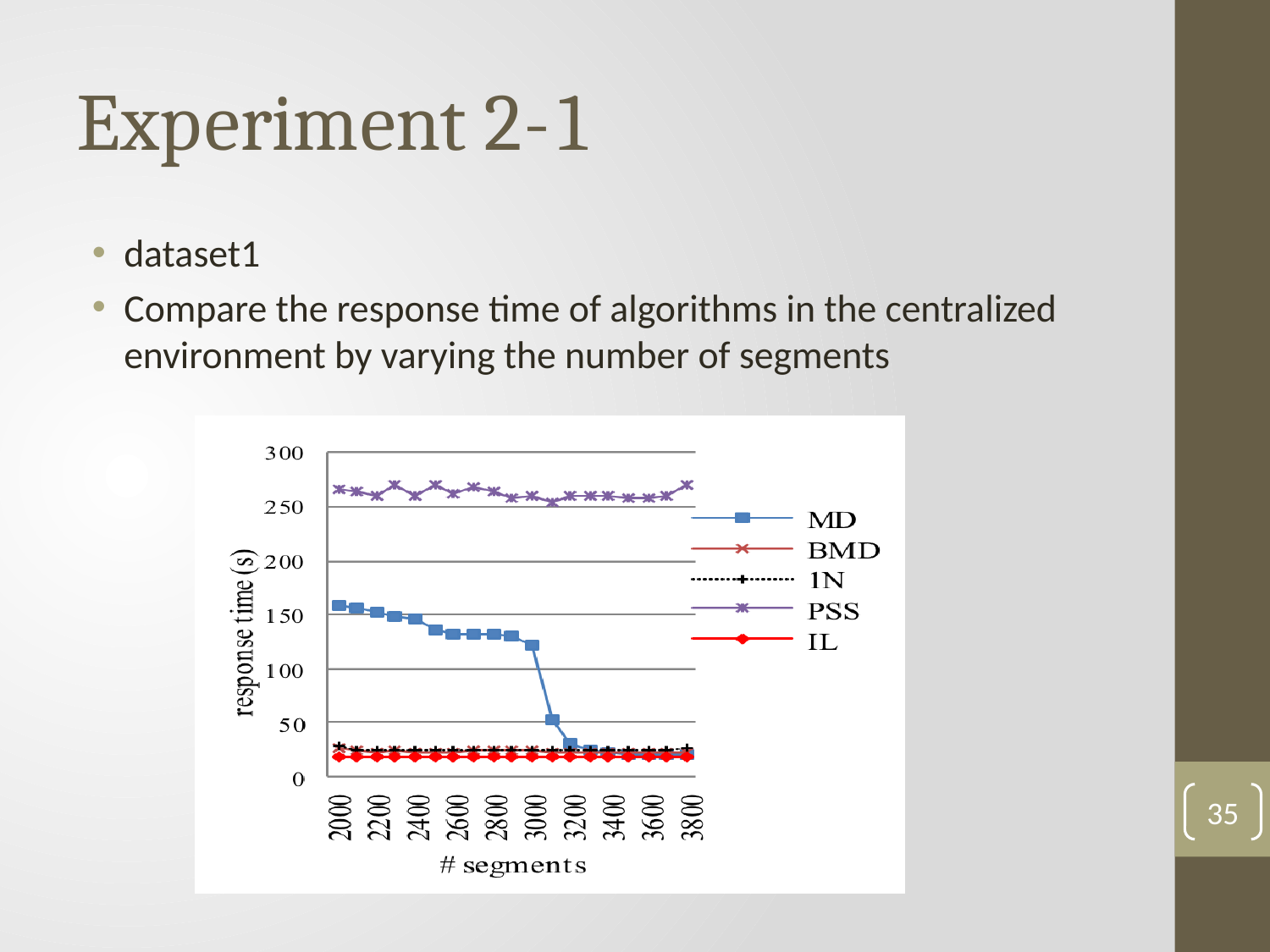

# Experiment 2-1
dataset1
Compare the response time of algorithms in the centralized environment by varying the number of segments

### Chart

| Category | maximum | 1-norm | 暴力法 | inverted_index | b_maximum |
|---|---|---|---|---|---|
| 2000.0 | 158079.0 | 28254.0 | 240464.0 | 18870.0 | 26955.0 |
| 2050.0 | 156142.0 | 26047.0 | 240464.0 | 18870.0 | 25638.0 |
| 2100.0 | 155986.0 | 25357.0 | 240464.0 | 18870.0 | 23665.0 |
| 2150.0 | 154224.0 | 25359.0 | 240464.0 | 18870.0 | 23571.0 |
| 2200.0 | 152410.0 | 25391.0 | 240464.0 | 18870.0 | 23118.0 |
| 2250.0 | 151023.0 | 25367.0 | 240464.0 | 18870.0 | 23311.0 |
| 2300.0 | 149225.0 | 25061.0 | 240464.0 | 18870.0 | 24051.0 |
| 2350.0 | 147341.0 | 25198.0 | 240464.0 | 18870.0 | 23137.0 |
| 2400.0 | 145763.0 | 24680.0 | 240464.0 | 18870.0 | 23259.0 |
| 2450.0 | 139982.0 | 24834.0 | 240464.0 | 18870.0 | 23500.0 |
| 2500.0 | 136903.0 | 24734.0 | 240464.0 | 18870.0 | 23394.0 |
| 2550.0 | 134924.0 | 24840.0 | 240464.0 | 18870.0 | 23592.0 |
| 2600.0 | 133174.0 | 25073.0 | 240464.0 | 18870.0 | 22975.0 |
| 2650.0 | 133022.0 | 25203.0 | 240464.0 | 18870.0 | 24119.0 |
| 2700.0 | 132167.0 | 24970.0 | 240464.0 | 18870.0 | 24031.0 |
| 2750.0 | 130899.0 | 25326.0 | 240464.0 | 18870.0 | 24428.0 |
| 2800.0 | 131698.0 | 25138.0 | 240464.0 | 18870.0 | 24196.0 |
| 2850.0 | 130226.0 | 24895.0 | 240464.0 | 18870.0 | 23954.0 |
| 2900.0 | 129780.0 | 24962.0 | 240464.0 | 18870.0 | 24150.0 |
| 2950.0 | 129302.0 | 24709.0 | 240464.0 | 18870.0 | 23625.0 |
| 3000.0 | 122366.0 | 24926.0 | 240464.0 | 18870.0 | 23529.0 |
| 3050.0 | 78741.0 | 24827.0 | 240464.0 | 18870.0 | 23666.0 |
| 3100.0 | 52679.0 | 24441.0 | 240464.0 | 18870.0 | 23381.0 |
| 3150.0 | 37566.0 | 24756.0 | 240464.0 | 18870.0 | 23280.0 |
| 3200.0 | 30336.0 | 24720.0 | 240464.0 | 18870.0 | 23093.0 |
| 3250.0 | 27623.0 | 24523.0 | 240464.0 | 18870.0 | 22950.0 |
| 3300.0 | 24649.0 | 24762.0 | 240464.0 | 18870.0 | 23373.0 |
| 3350.0 | 22449.0 | 24605.0 | 240464.0 | 18870.0 | 22921.0 |
| 3400.0 | 22009.0 | 24852.0 | 240464.0 | 18870.0 | 22734.0 |
| 3450.0 | 21329.0 | 24859.0 | 240464.0 | 18870.0 | 22888.0 |
| 3500.0 | 21107.0 | 24920.0 | 240464.0 | 18870.0 | 22594.0 |
| 3550.0 | 20808.0 | 24920.0 | 240464.0 | 18870.0 | 22313.0 |
| 3600.0 | 20861.0 | 25267.0 | 240464.0 | 18870.0 | 22176.0 |
| 3650.0 | 21107.0 | 25201.0 | 240464.0 | 18870.0 | 22196.0 |
| 3700.0 | 20843.0 | 25453.0 | 240464.0 | 18870.0 | 22032.0 |
| 3750.0 | 20958.0 | 25605.0 | 240464.0 | 18870.0 | 22289.0 |
| 3800.0 | 20955.0 | 25800.0 | 240464.0 | 18870.0 | 21772.0 |
| 3850.0 | 21098.0 | 25905.0 | 240464.0 | 18870.0 | 21704.0 |
| 3900.0 | 21198.0 | 26213.0 | 240464.0 | 18870.0 | 21631.0 |
| 3950.0 | 21277.0 | 26494.0 | 240464.0 | 18870.0 | 25321.0 |
| 4000.0 | 21284.0 | 26476.0 | 240464.0 | 18870.0 | 24891.0 |
| 4050.0 | 21477.0 | 26443.0 | 240464.0 | 18870.0 | 24392.0 |
| 4100.0 | 21554.0 | 26513.0 | 240464.0 | 18870.0 | 24334.0 |
| 4150.0 | 21710.0 | 26514.0 | 240464.0 | 18870.0 | 23849.0 |
| 4200.0 | 21619.0 | 26165.0 | 240464.0 | 18870.0 | 23709.0 |
| 4250.0 | 21540.0 | 26040.0 | 240464.0 | 18870.0 | 23635.0 |
| 4300.0 | 21576.0 | 26073.0 | 240464.0 | 18870.0 | 23521.0 |
| 4350.0 | 21529.0 | 26013.0 | 240464.0 | 18870.0 | 23242.0 |
| 4400.0 | 21490.0 | 25701.0 | 240464.0 | 18870.0 | 23027.0 |
| 4450.0 | 21445.0 | 25874.0 | 240464.0 | 18870.0 | 22864.0 |
| 4500.0 | 21411.0 | 25594.0 | 240464.0 | 18870.0 | 22738.0 |
| 4550.0 | 21383.0 | 25456.0 | 240464.0 | 18870.0 | 22607.0 |
| 4600.0 | 21311.0 | 25377.0 | 240464.0 | 18870.0 | 22426.0 |
| 4650.0 | 21310.0 | 25478.0 | 240464.0 | 18870.0 | 22346.0 |
| 4700.0 | 21260.0 | 25177.0 | 240464.0 | 18870.0 | 22272.0 |
| 4750.0 | 21243.0 | 25312.0 | 240464.0 | 18870.0 | 22054.0 |
| 4800.0 | 21265.0 | 25186.0 | 240464.0 | 18870.0 | 22012.0 |
| 4850.0 | 21320.0 | 25085.0 | 240464.0 | 18870.0 | 21786.0 |
| 4900.0 | 21147.0 | 25177.0 | 240464.0 | 18870.0 | 21721.0 |
| 4950.0 | 21112.0 | 25000.0 | 240464.0 | 18870.0 | 22061.0 |
| 5000.0 | 21240.0 | 24666.0 | 240464.0 | 18870.0 | 22031.0 |
| 5050.0 | 21188.0 | 24916.0 | 240464.0 | 18870.0 | 22584.0 |
| 5100.0 | 21182.0 | 24637.0 | 240464.0 | 18870.0 | 21919.0 |
| 5150.0 | 21291.0 | 24565.0 | 240464.0 | 18870.0 | 21668.0 |
| 5200.0 | 21058.0 | 24333.0 | 240464.0 | 18870.0 | 21569.0 |
| 5250.0 | 20906.0 | 24034.0 | 240464.0 | 18870.0 | 21449.0 |
| 5300.0 | 20768.0 | 24202.0 | 240464.0 | 18870.0 | 21084.0 |
| 5350.0 | 21005.0 | 23566.0 | 240464.0 | 18870.0 | 20985.0 |
| 5400.0 | 21663.0 | 23547.0 | 240464.0 | 18870.0 | 21119.0 |
| 5450.0 | 20485.0 | 23462.0 | 240464.0 | 18870.0 | 21306.0 |
| 5500.0 | 20370.0 | 23390.0 | 240464.0 | 18870.0 | 20747.0 |
| 5550.0 | 20442.0 | 23270.0 | 240464.0 | 18870.0 | 20698.0 |
| 5600.0 | 20186.0 | 23187.0 | 240464.0 | 18870.0 | 20506.0 |
| 5650.0 | 20037.0 | 22994.0 | 240464.0 | 18870.0 | 20481.0 |
| 5700.0 | 19978.0 | 22894.0 | 240464.0 | 18870.0 | 20379.0 |
| 5750.0 | 19832.0 | 22870.0 | 240464.0 | 18870.0 | 20366.0 |
| 5800.0 | 19728.0 | 22700.0 | 240464.0 | 18870.0 | 20156.0 |
| 5850.0 | 19746.0 | 22740.0 | 240464.0 | 18870.0 | 20070.0 |
| 5900.0 | 19639.0 | 22494.0 | 240464.0 | 18870.0 | 20023.0 |
| 5950.0 | 19521.0 | 22697.0 | 240464.0 | 18870.0 | 19992.0 |
| 6000.0 | 19453.0 | 22662.0 | 240464.0 | 18870.0 | 19877.0 |
| 6050.0 | 19399.0 | 22028.0 | 240464.0 | 18870.0 | 19661.0 |
| 6100.0 | 19208.0 | 21678.0 | 240464.0 | 18870.0 | 19631.0 |
| 6150.0 | 19246.0 | 21945.0 | 240464.0 | 18870.0 | 19584.0 |
| 6200.0 | 19107.0 | 21990.0 | 240464.0 | 18870.0 | 19434.0 |
| 6250.0 | 18979.0 | 21480.0 | 240464.0 | 18870.0 | 19402.0 |
| 6300.0 | 18895.0 | 21429.0 | 240464.0 | 18870.0 | 19724.0 |
| 6350.0 | 18960.0 | 21338.0 | 240464.0 | 18870.0 | 19750.0 |
| 6400.0 | 18782.0 | 21286.0 | 240464.0 | 18870.0 | 19237.0 |
| 6450.0 | 18822.0 | 21059.0 | 240464.0 | 18870.0 | 19209.0 |
| 6500.0 | 18799.0 | 21082.0 | 240464.0 | 18870.0 | 19163.0 |
| 6550.0 | 18581.0 | 20863.0 | 240464.0 | 18870.0 | 19014.0 |
| 6600.0 | 18532.0 | 20943.0 | 240464.0 | 18870.0 | 19018.0 |
| 6650.0 | 18506.0 | 20645.0 | 240464.0 | 18870.0 | 19230.0 |
| 6700.0 | 18460.0 | 20368.0 | 240464.0 | 18870.0 | 18925.0 |
| 6750.0 | 18374.0 | 20373.0 | 240464.0 | 18870.0 | 18771.0 |
| 6800.0 | 18390.0 | 20265.0 | 240464.0 | 18870.0 | 18746.0 |
| 6850.0 | 18337.0 | 20261.0 | 240464.0 | 18870.0 | 18613.0 |
| 6900.0 | 18343.0 | 19944.0 | 240464.0 | 18870.0 | 18648.0 |
| 6950.0 | 18277.0 | 19867.0 | 240464.0 | 18870.0 | 18568.0 |
| 7000.0 | 18329.0 | 19825.0 | 240464.0 | 18870.0 | 18817.0 |
| 7050.0 | 18217.0 | 19663.0 | 240464.0 | 18870.0 | 18581.0 |
| 7100.0 | 18203.0 | 19452.0 | 240464.0 | 18870.0 | 18420.0 |
| 7150.0 | 18153.0 | 19421.0 | 240464.0 | 18870.0 | 18383.0 |
| 7200.0 | 18120.0 | 19686.0 | 240464.0 | 18870.0 | 18301.0 |
| 7250.0 | 18050.0 | 19216.0 | 240464.0 | 18870.0 | 18710.0 |
| 7300.0 | 18067.0 | 19082.0 | 240464.0 | 18870.0 | 19205.0 |
| 7350.0 | 18259.0 | 19236.0 | 240464.0 | 18870.0 | 18021.0 |
| 7400.0 | 18030.0 | 19041.0 | 240464.0 | 18870.0 | 18001.0 |
| 7450.0 | 17927.0 | 19014.0 | 240464.0 | 18870.0 | 17920.0 |
| 7500.0 | 17898.0 | 18951.0 | 240464.0 | 18870.0 | 18100.0 |
| 7550.0 | 18059.0 | 18917.0 | 240464.0 | 18870.0 | 17962.0 |
| 7600.0 | 18030.0 | 18712.0 | 240464.0 | 18870.0 | 17873.0 |
| 7650.0 | 17909.0 | 18721.0 | 240464.0 | 18870.0 | 17860.0 |
| 7700.0 | 17910.0 | 18648.0 | 240464.0 | 18870.0 | 17845.0 |
| 7750.0 | 18399.0 | 18617.0 | 240464.0 | 18870.0 | 17864.0 |
| 7800.0 | 18807.0 | 18646.0 | 240464.0 | 18870.0 | 17841.0 |
35